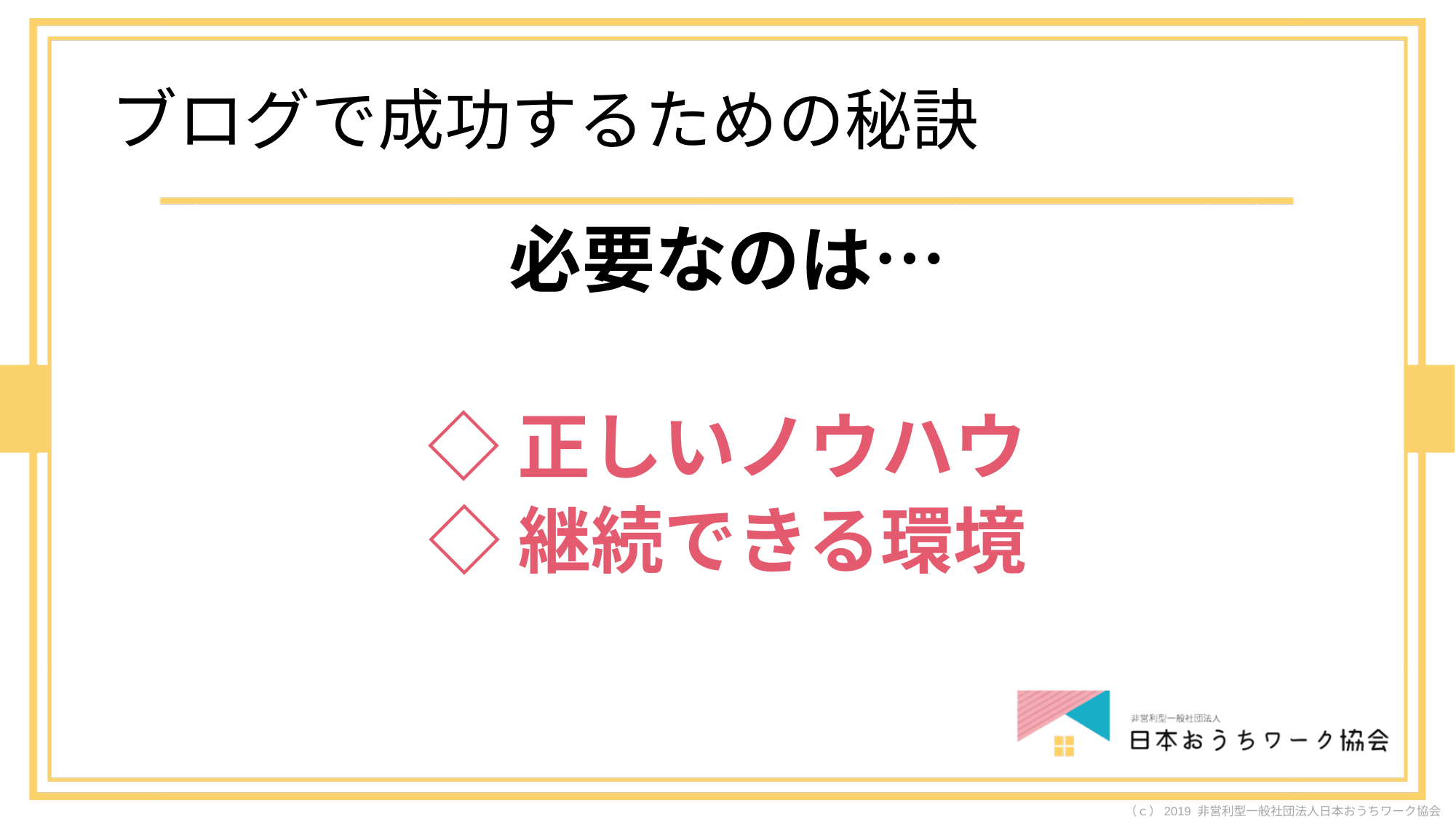

# ブログで成功するための秘訣
必要なのは…

◇正しいノウハウ
◇継続できる環境